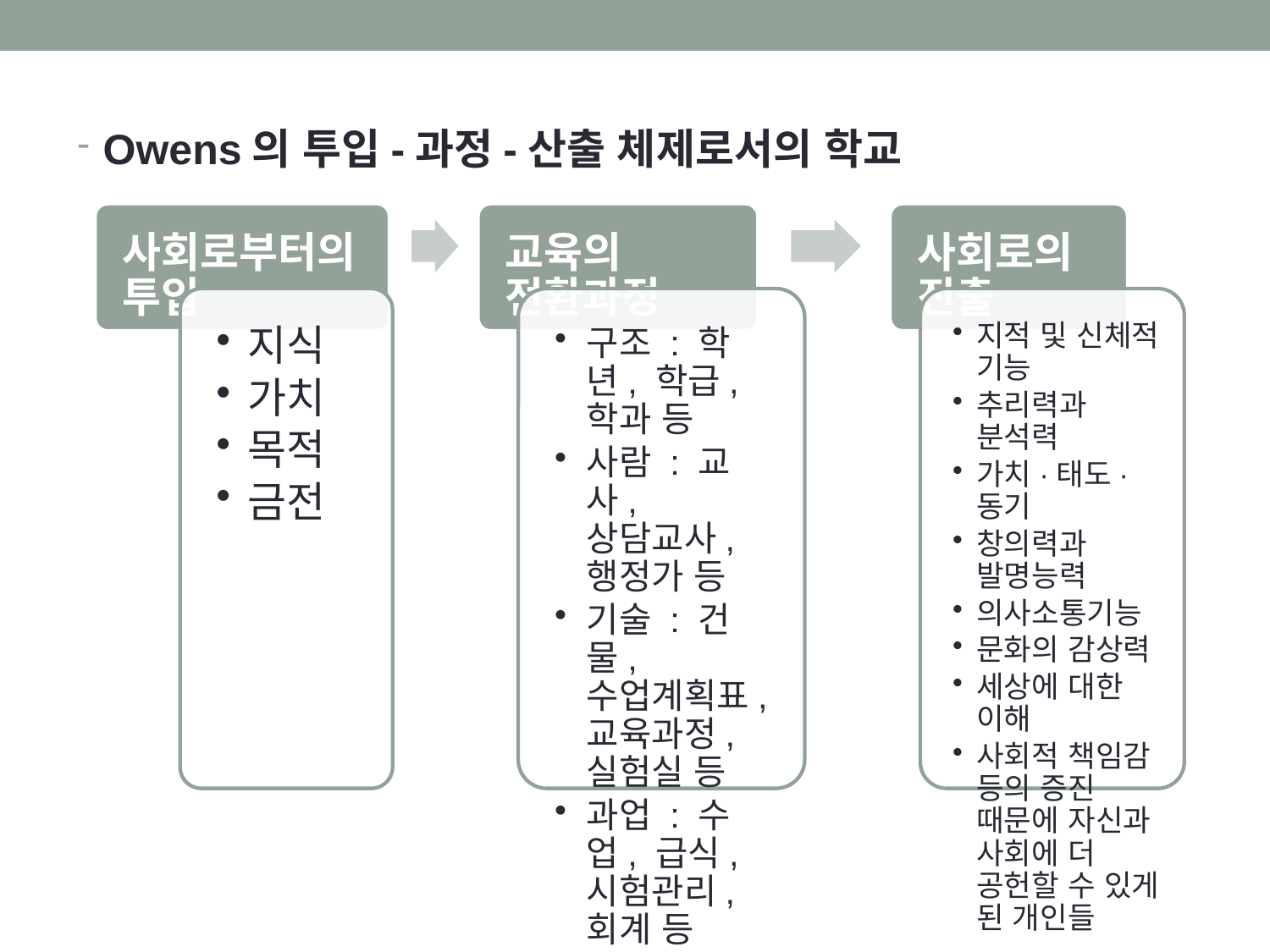

Owens의 투입-과정-산출 체제로서의 학교

사회로부터의 투입
지식
가치
목적
금전

교육의 전환과정
구조 : 학년, 학급, 학과 등
사람 : 교사, 상담교사, 행정가 등
기술 : 건물, 수업계획표, 교육과정, 실험실 등
과업 : 수업, 급식, 시험관리, 회계 등

사회로의 진출
지적 및 신체적 기능
추리력과 분석력
가치·태도·동기
창의력과 발명능력
의사소통기능
문화의 감상력
세상에 대한 이해
사회적 책임감 등의 증진 때문에 자신과 사회에 더 공헌할 수 있게 된 개인들